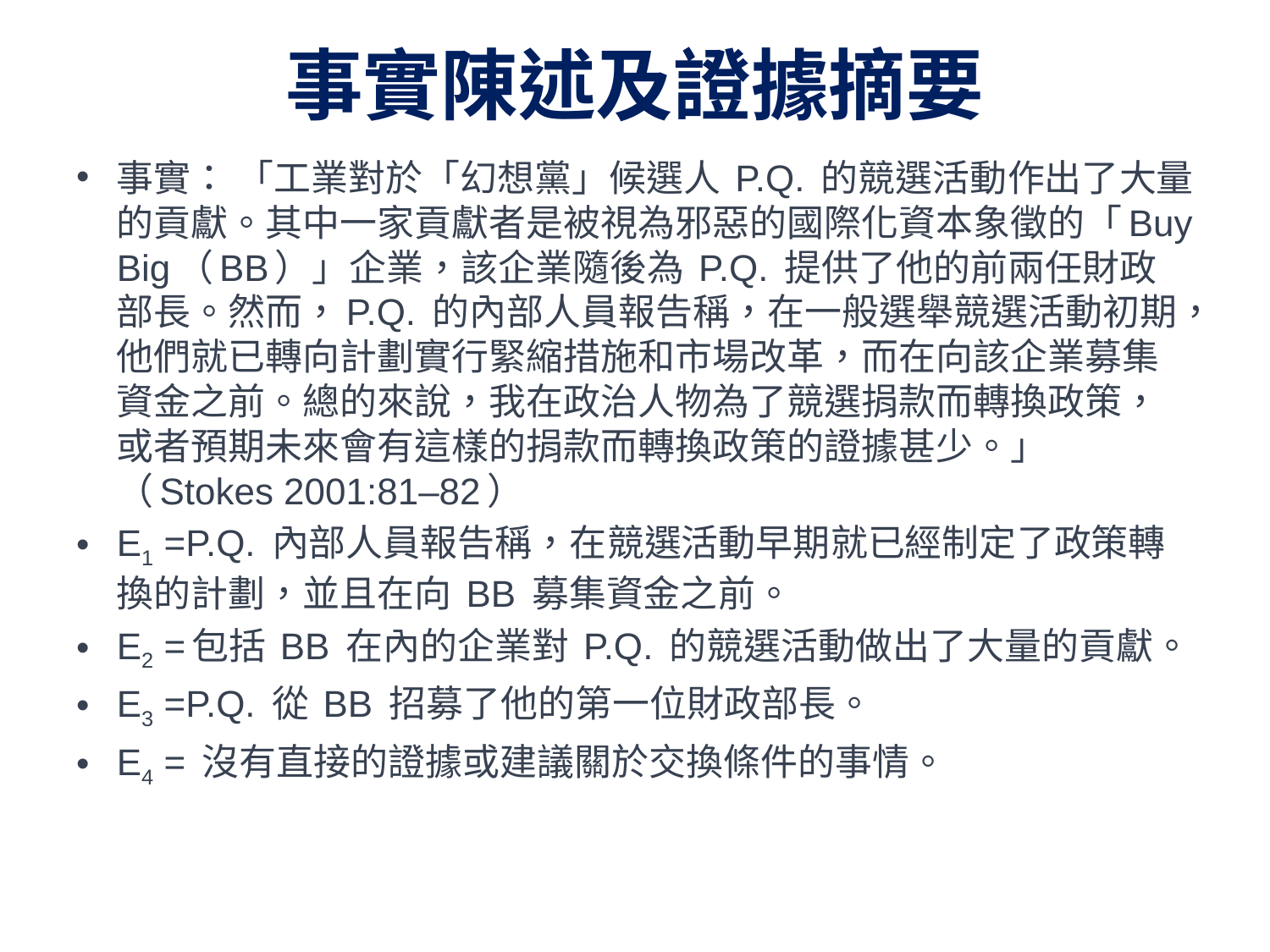

# 事實陳述及證據摘要
事實： 「工業對於「幻想黨」候選人 P.Q. 的競選活動作出了大量的貢獻。其中一家貢獻者是被視為邪惡的國際化資本象徵的「Buy Big（BB）」企業，該企業隨後為 P.Q. 提供了他的前兩任財政部長。然而，P.Q. 的內部人員報告稱，在一般選舉競選活動初期，他們就已轉向計劃實行緊縮措施和市場改革，而在向該企業募集資金之前。總的來說，我在政治人物為了競選捐款而轉換政策，或者預期未來會有這樣的捐款而轉換政策的證據甚少。」（Stokes 2001:81–82）
E1 =P.Q. 內部人員報告稱，在競選活動早期就已經制定了政策轉換的計劃，並且在向 BB 募集資金之前。
E2 =包括 BB 在內的企業對 P.Q. 的競選活動做出了大量的貢獻。
E3 =P.Q. 從 BB 招募了他的第一位財政部長。
E4 = 沒有直接的證據或建議關於交換條件的事情。